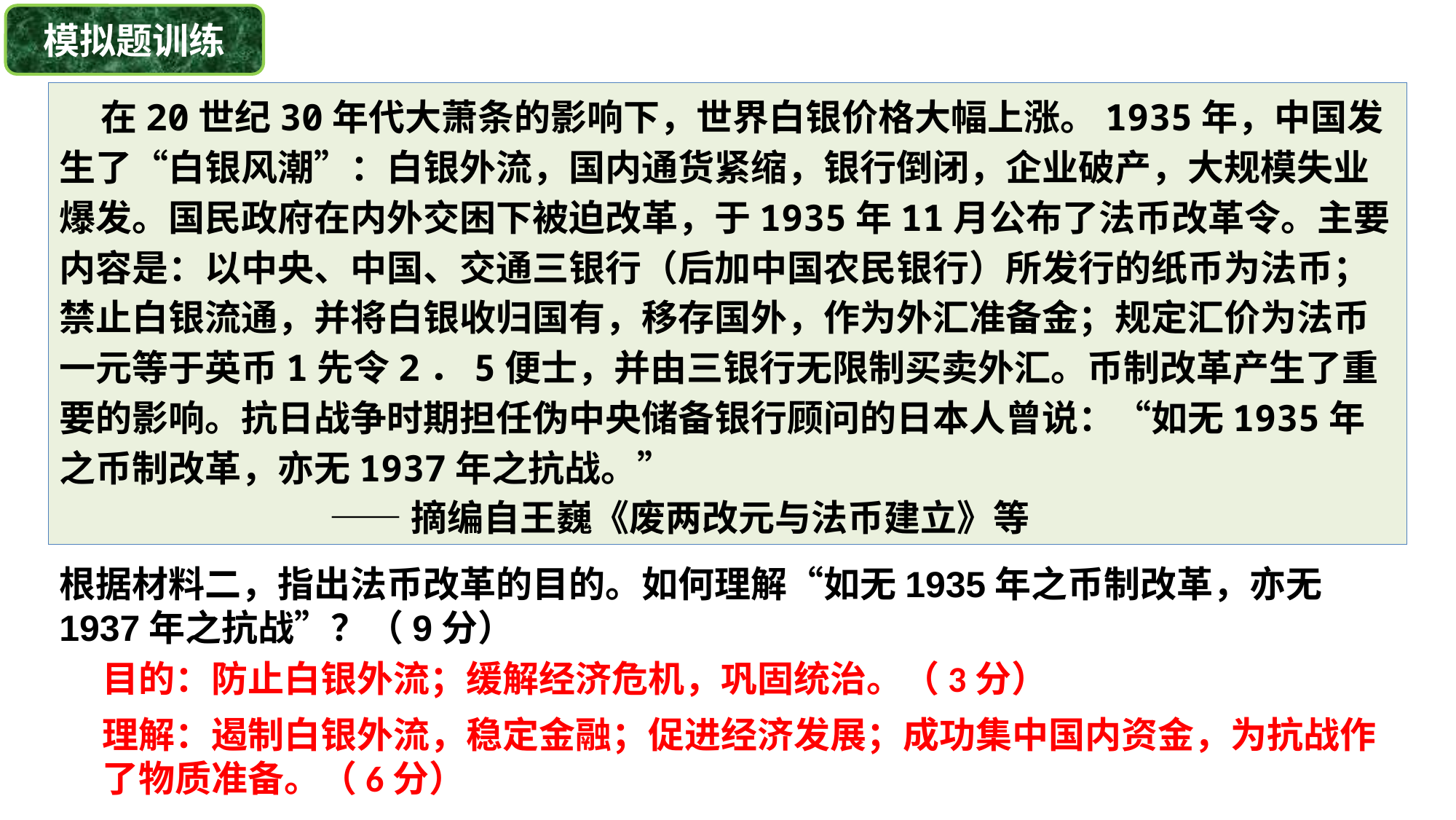

模拟题训练
    在20世纪30年代大萧条的影响下，世界白银价格大幅上涨。1935年，中国发生了“白银风潮”：白银外流，国内通货紧缩，银行倒闭，企业破产，大规模失业爆发。国民政府在内外交困下被迫改革，于1935年11月公布了法币改革令。主要内容是：以中央、中国、交通三银行（后加中国农民银行）所发行的纸币为法币；禁止白银流通，并将白银收归国有，移存国外，作为外汇准备金；规定汇价为法币一元等于英币1先令2．5便士，并由三银行无限制买卖外汇。币制改革产生了重要的影响。抗日战争时期担任伪中央储备银行顾问的日本人曾说：“如无1935年之币制改革，亦无1937年之抗战。”
                                 ——摘编自王巍《废两改元与法币建立》等
根据材料二，指出法币改革的目的。如何理解“如无1935年之币制改革，亦无1937年之抗战”？（9分）
目的：防止白银外流；缓解经济危机，巩固统治。（3分）
理解：遏制白银外流，稳定金融；促进经济发展；成功集中国内资金，为抗战作了物质准备。（6分）